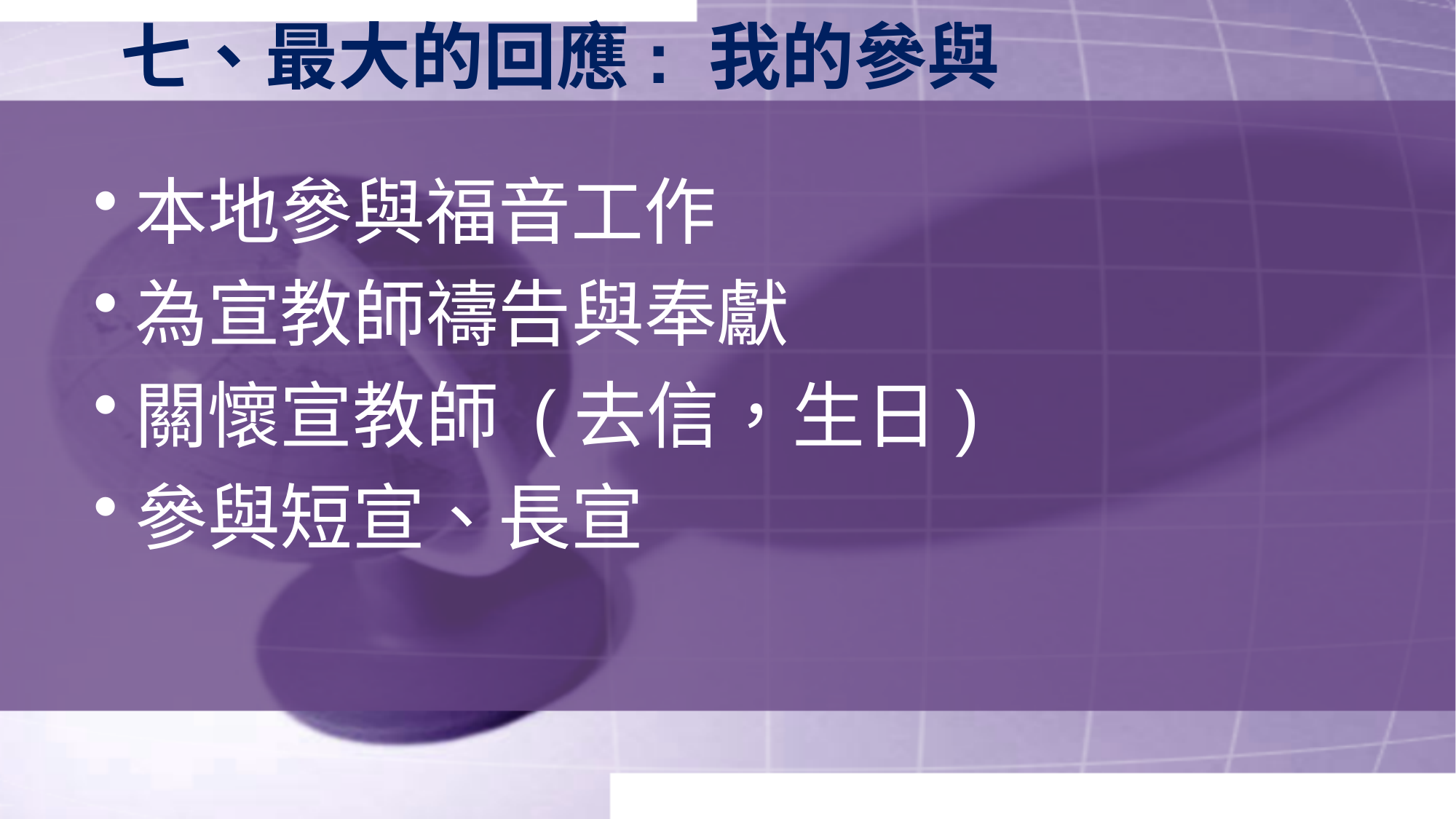

# 七、最大的回應: 我的參與
本地參與福音工作
為宣教師禱告與奉獻
關懷宣教師 (去信，生日)
參與短宣、長宣